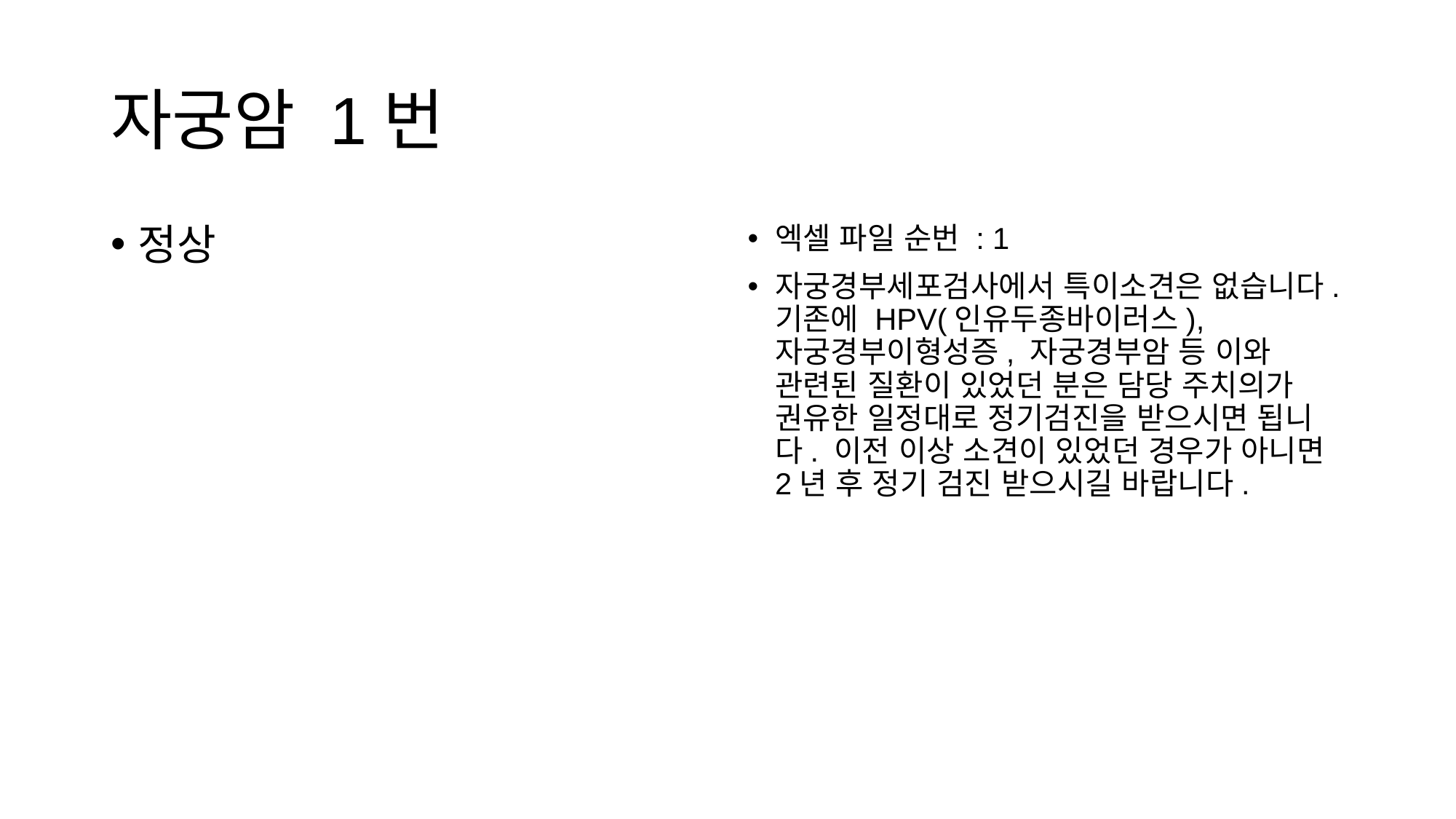

# 자궁암 1번
정상
엑셀 파일 순번 : 1
자궁경부세포검사에서 특이소견은 없습니다. 기존에 HPV(인유두종바이러스), 자궁경부이형성증, 자궁경부암 등 이와 관련된 질환이 있었던 분은 담당 주치의가 권유한 일정대로 정기검진을 받으시면 됩니다. 이전 이상 소견이 있었던 경우가 아니면 2년 후 정기 검진 받으시길 바랍니다.